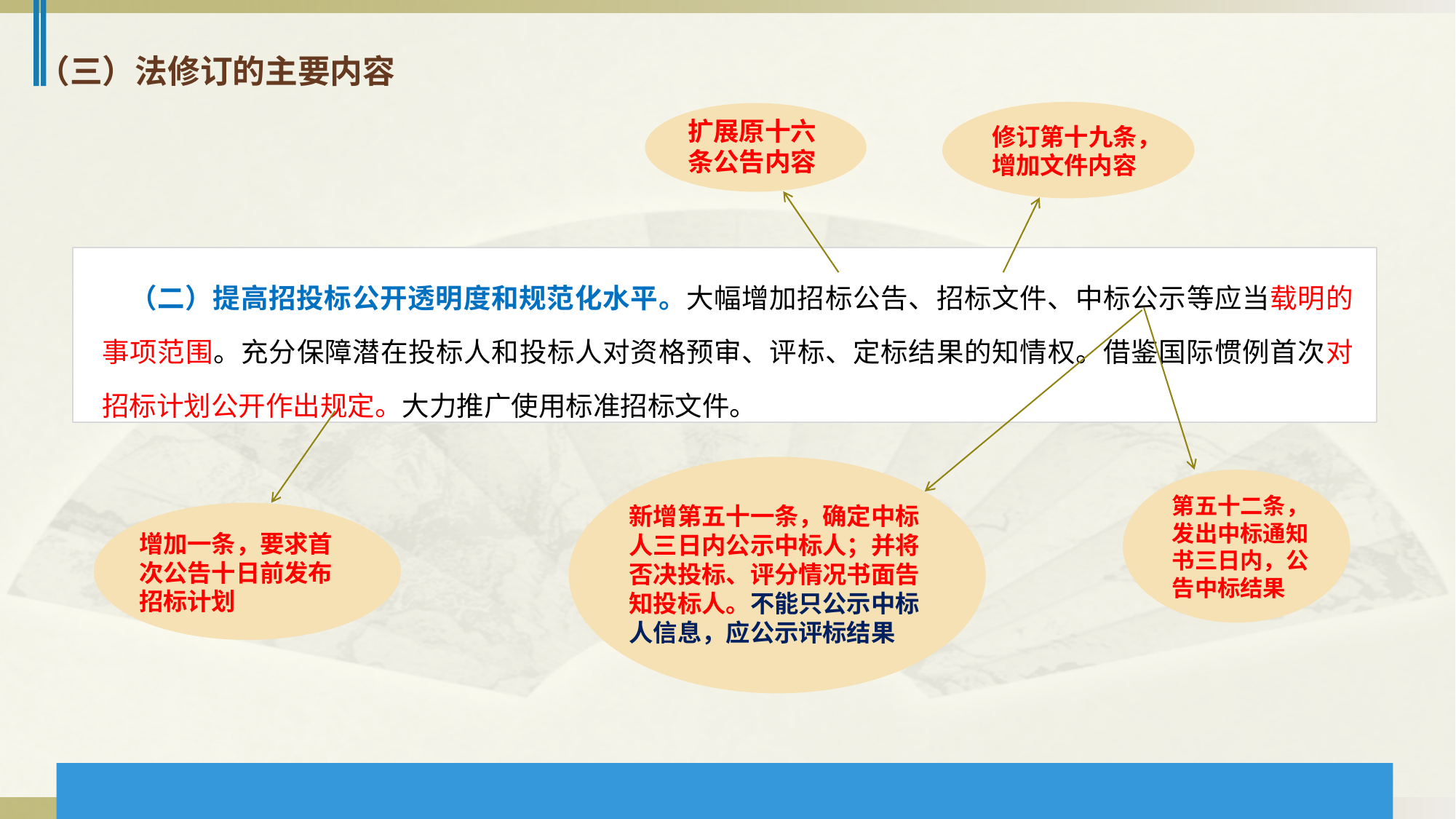

（三）法修订的主要内容

扩展原十六条公告内容
修订第十九条，增加文件内容

   （二）提高招投标公开透明度和规范化水平。大幅增加招标公告、招标文件、中标公示等应当载明的事项范围。充分保障潜在投标人和投标人对资格预审、评标、定标结果的知情权。借鉴国际惯例首次对招标计划公开作出规定。大力推广使用标准招标文件。

第五十二条，发出中标通知书三日内，公告中标结果
新增第五十一条，确定中标人三日内公示中标人；并将否决投标、评分情况书面告知投标人。不能只公示中标人信息，应公示评标结果

增加一条，要求首次公告十日前发布招标计划